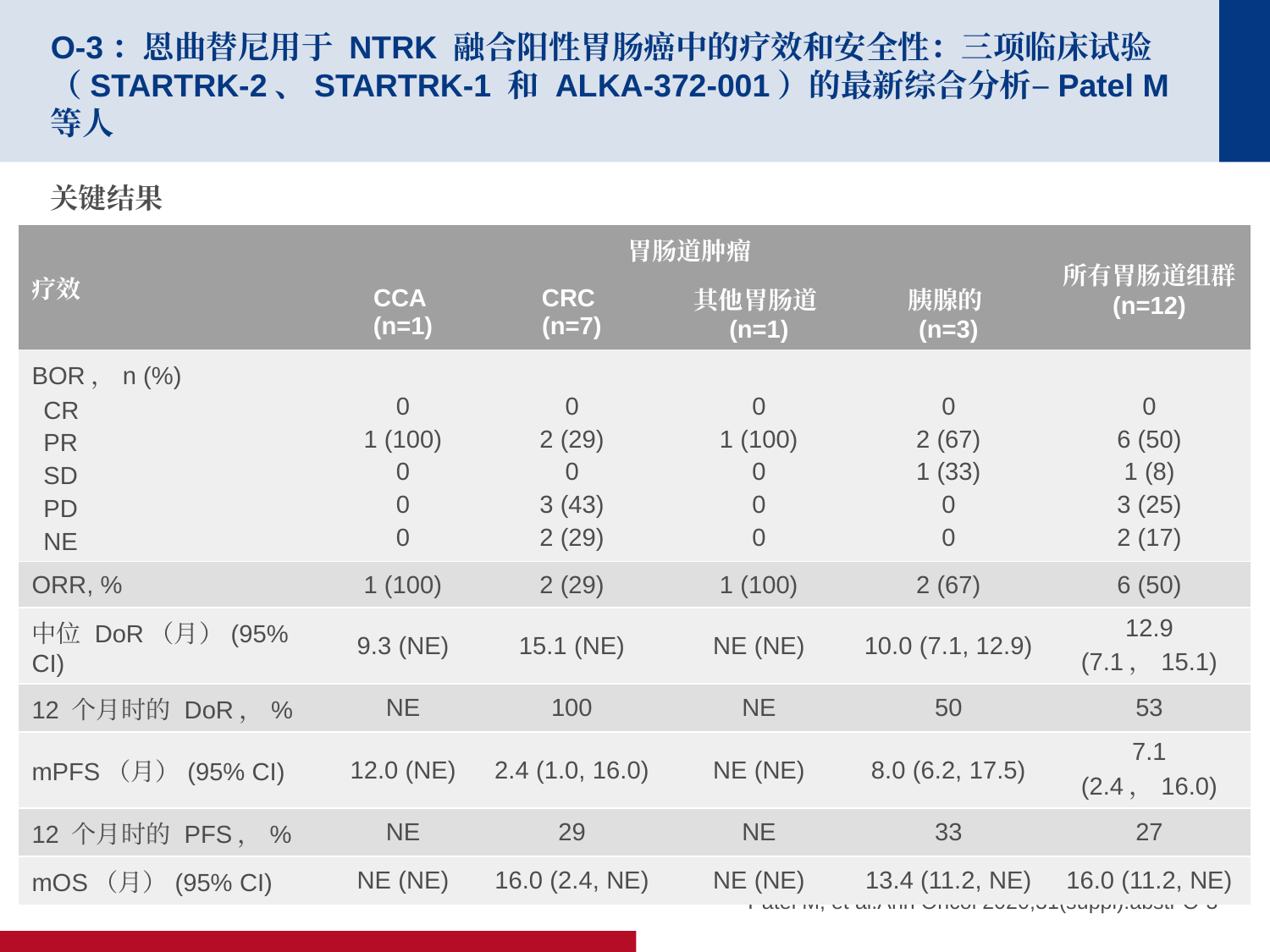

# O-3：恩曲替尼用于 NTRK 融合阳性胃肠癌中的疗效和安全性：三项临床试验（STARTRK-2、STARTRK-1 和 ALKA-372-001）的最新综合分析–Patel M 等人
关键结果

| 疗效 | 胃肠道肿瘤 |  |  |  | 所有胃肠道组群 (n=12) |
| --- | --- | --- | --- | --- | --- |
|  | CCA (n=1) | CRC (n=7) | 其他胃肠道 (n=1) | 胰腺的 (n=3) |  |
| BOR，n (%) CR PR SD PD NE | 0 1 (100) 0 0 0 | 0 2 (29) 0 3 (43) 2 (29) | 0 1 (100) 0 0 0 | 0 2 (67) 1 (33) 0 0 | 0 6 (50) 1 (8) 3 (25) 2 (17) |
| ORR, % | 1 (100) | 2 (29) | 1 (100) | 2 (67) | 6 (50) |
| 中位 DoR（月）(95% CI) | 9.3 (NE) | 15.1 (NE) | NE (NE) | 10.0 (7.1, 12.9) | 12.9 (7.1，15.1) |
| 12 个月时的 DoR，% | NE | 100 | NE | 50 | 53 |
| mPFS（月）(95% CI) | 12.0 (NE) | 2.4 (1.0, 16.0) | NE (NE) | 8.0 (6.2, 17.5) | 7.1 (2.4，16.0) |
| 12 个月时的 PFS，% | NE | 29 | NE | 33 | 27 |
| mOS（月）(95% CI) | NE (NE) | 16.0 (2.4, NE) | NE (NE) | 13.4 (11.2, NE) | 16.0 (11.2, NE) |
Patel M, et al.Ann Oncol 2020;31(suppl):abstr O-3